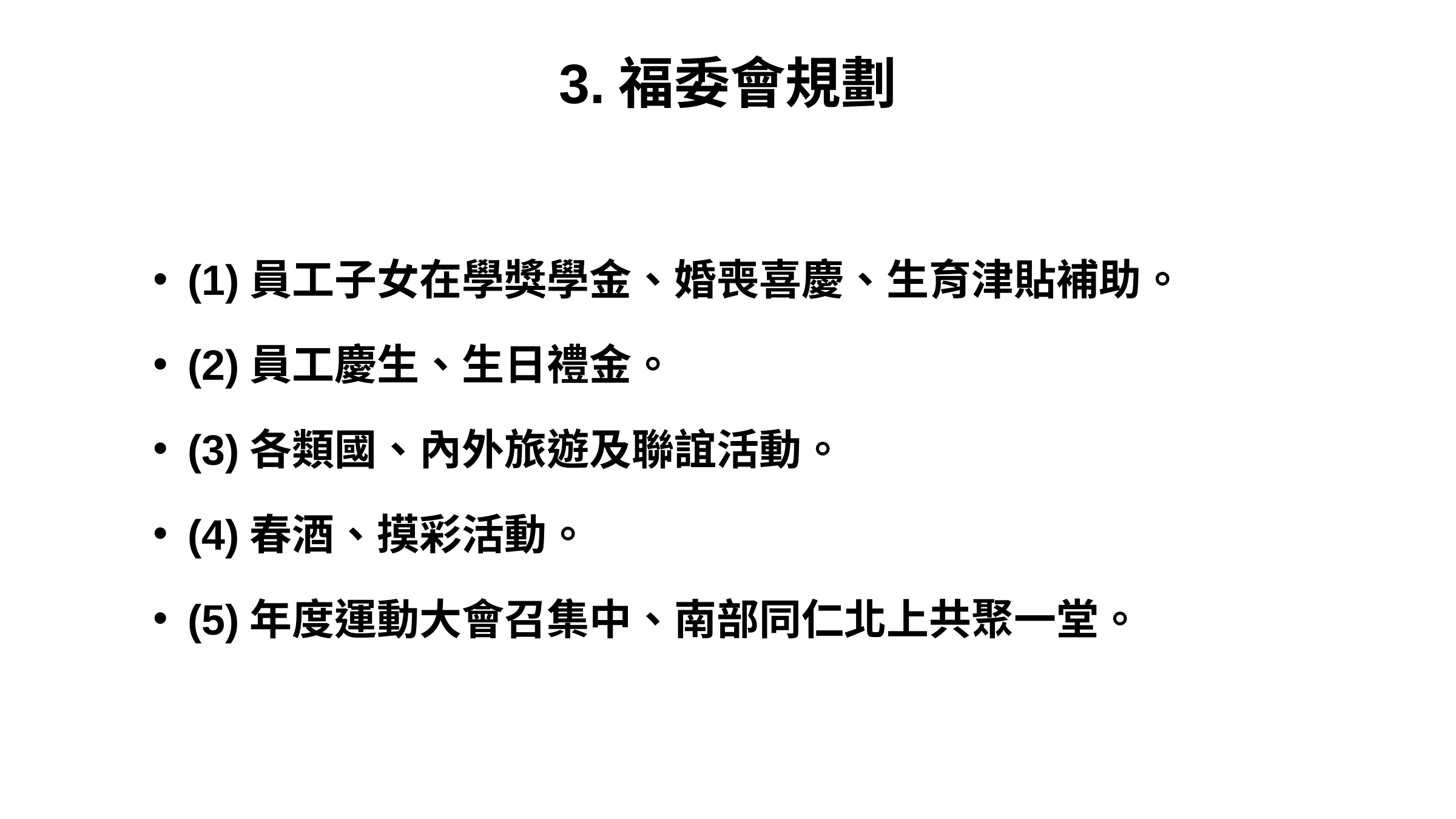

3.福委會規劃
(1)員工子女在學獎學金、婚喪喜慶、生育津貼補助。
(2)員工慶生、生日禮金。
(3)各類國、內外旅遊及聯誼活動。
(4)春酒、摸彩活動。
(5)年度運動大會召集中、南部同仁北上共聚一堂。